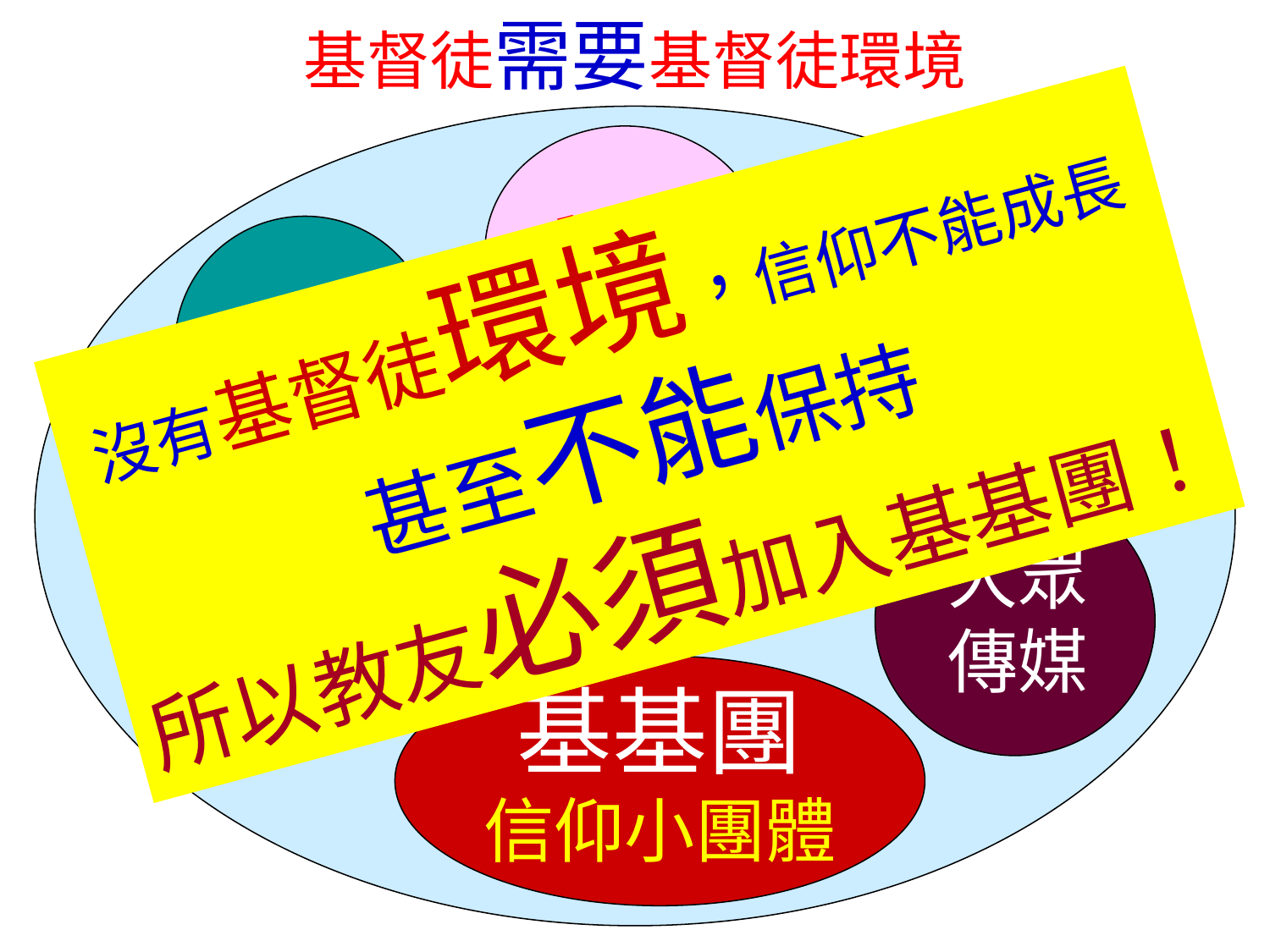

基督徒需要基督徒環境

學校
沒有基督徒環境，信仰不能成長
甚至不能保持
所以教友必須加入基基團！

國家社會世界
家庭

朋友
工作間

大眾傳媒
鄰居

基基團
信仰小團體